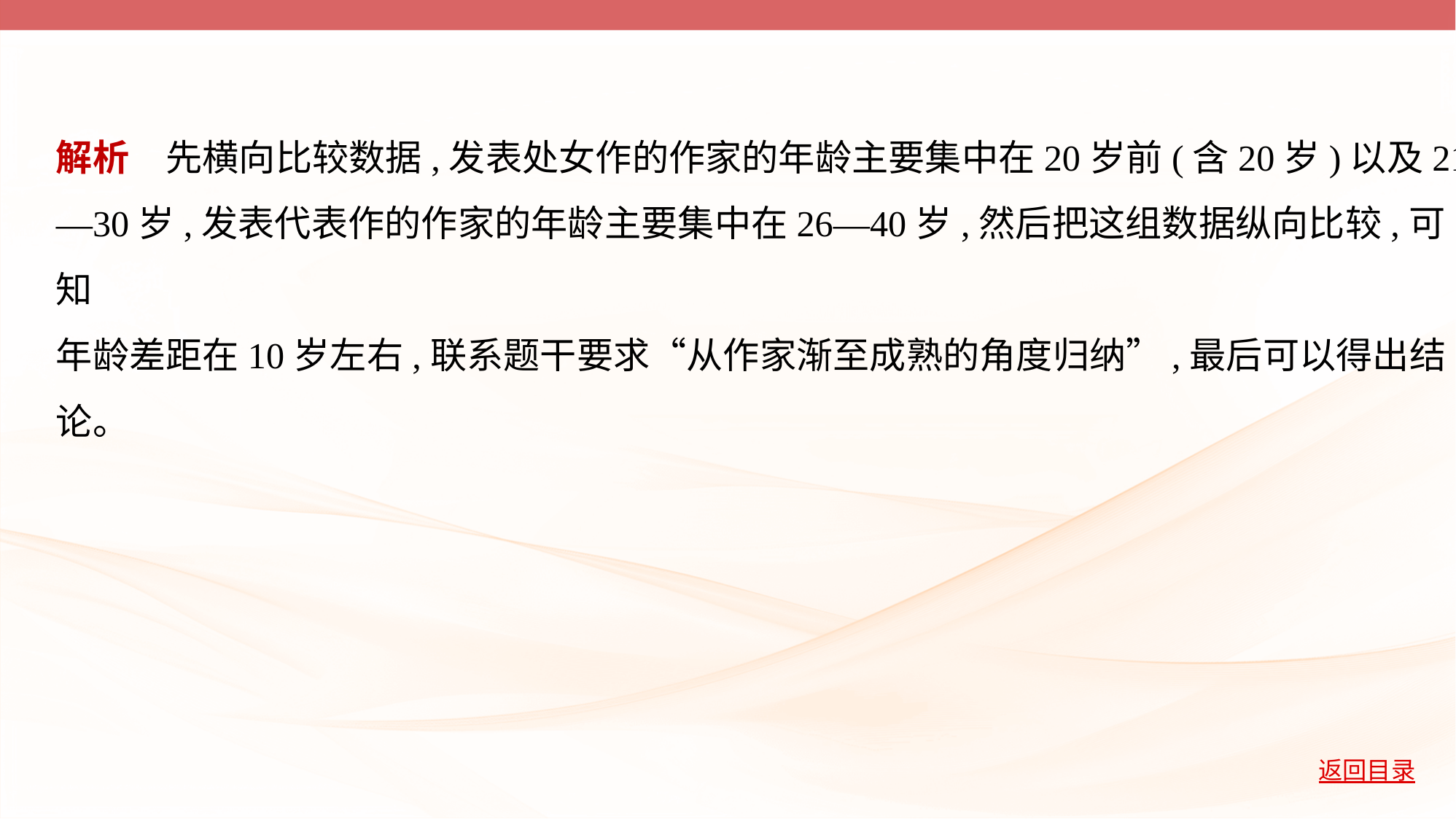

解析　先横向比较数据,发表处女作的作家的年龄主要集中在20岁前(含20岁)以及21
—30岁,发表代表作的作家的年龄主要集中在26—40岁,然后把这组数据纵向比较,可知
年龄差距在10岁左右,联系题干要求“从作家渐至成熟的角度归纳”,最后可以得出结
论。